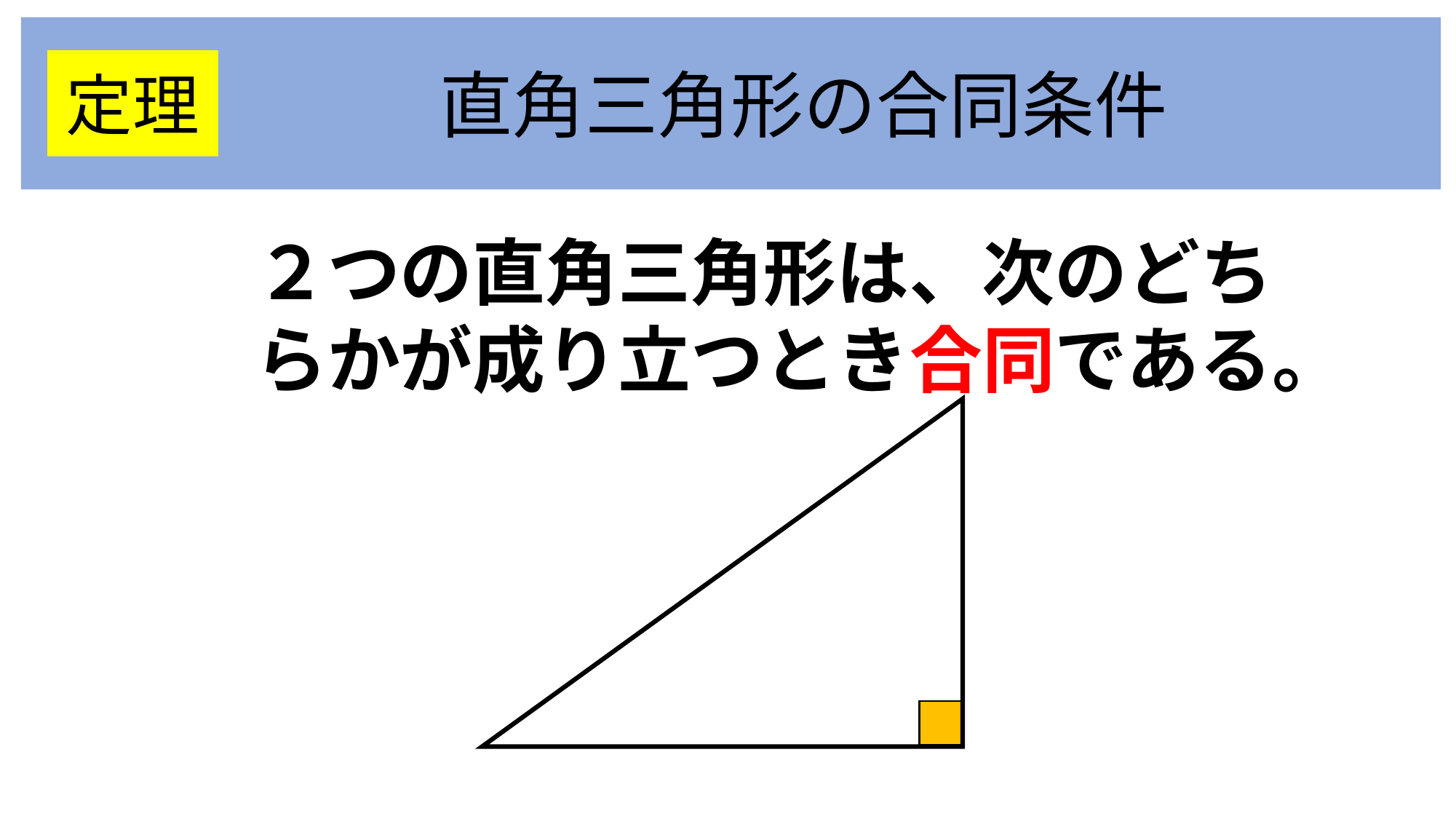

直角三角形の合同条件
定理
２つの直角三角形は、次のどちらかが成り立つとき合同である。